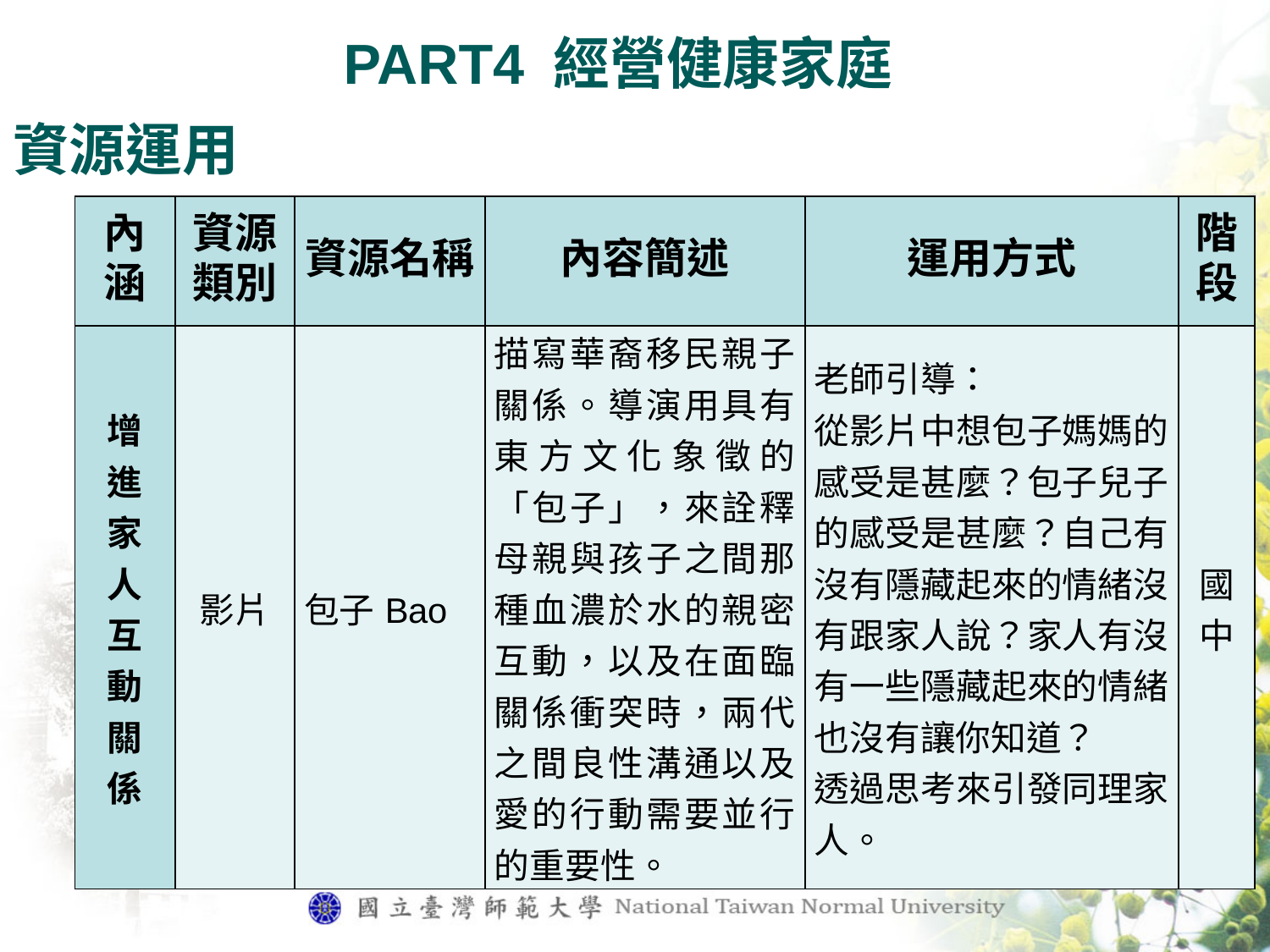

PART4 經營健康家庭
資源運用
| 內涵 | 資源類別 | 資源名稱 | 內容簡述 | 運用方式 | 階段 |
| --- | --- | --- | --- | --- | --- |
| 增 進 家 人 互 動 關 係 | 影片 | 包子Bao | 描寫華裔移民親子關係。導演用具有東方文化象徵的「包子」，來詮釋母親與孩子之間那種血濃於水的親密互動，以及在面臨關係衝突時，兩代之間良性溝通以及愛的行動需要並行的重要性。 | 老師引導： 從影片中想包子媽媽的感受是甚麼？包子兒子的感受是甚麼？自己有沒有隱藏起來的情緒沒有跟家人說？家人有沒有一些隱藏起來的情緒也沒有讓你知道？ 透過思考來引發同理家人。 | 國中 |